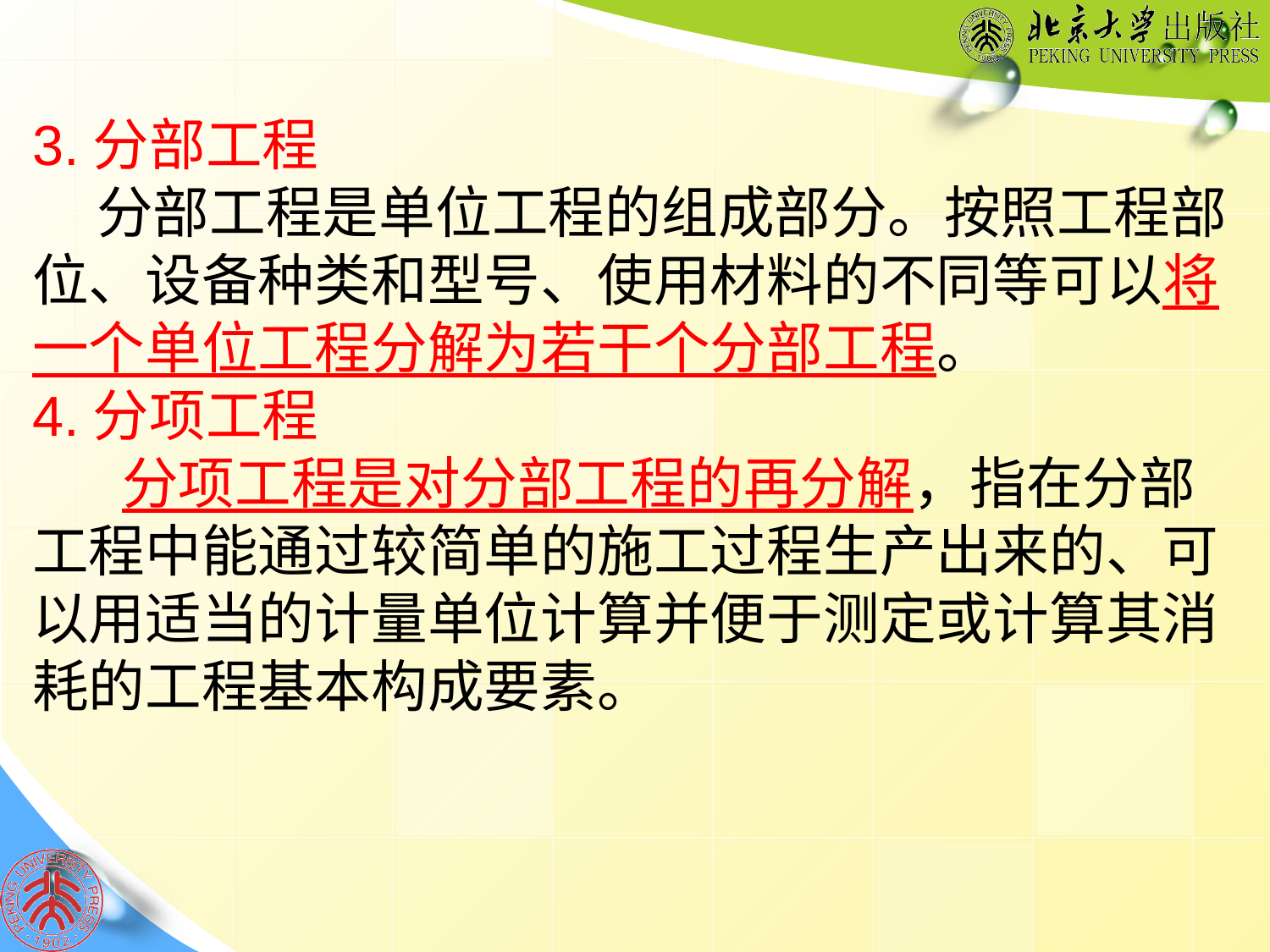

3.分部工程
    分部工程是单位工程的组成部分。按照工程部位、设备种类和型号、使用材料的不同等可以将一个单位工程分解为若干个分部工程。
4.分项工程
      分项工程是对分部工程的再分解，指在分部工程中能通过较简单的施工过程生产出来的、可以用适当的计量单位计算并便于测定或计算其消耗的工程基本构成要素。